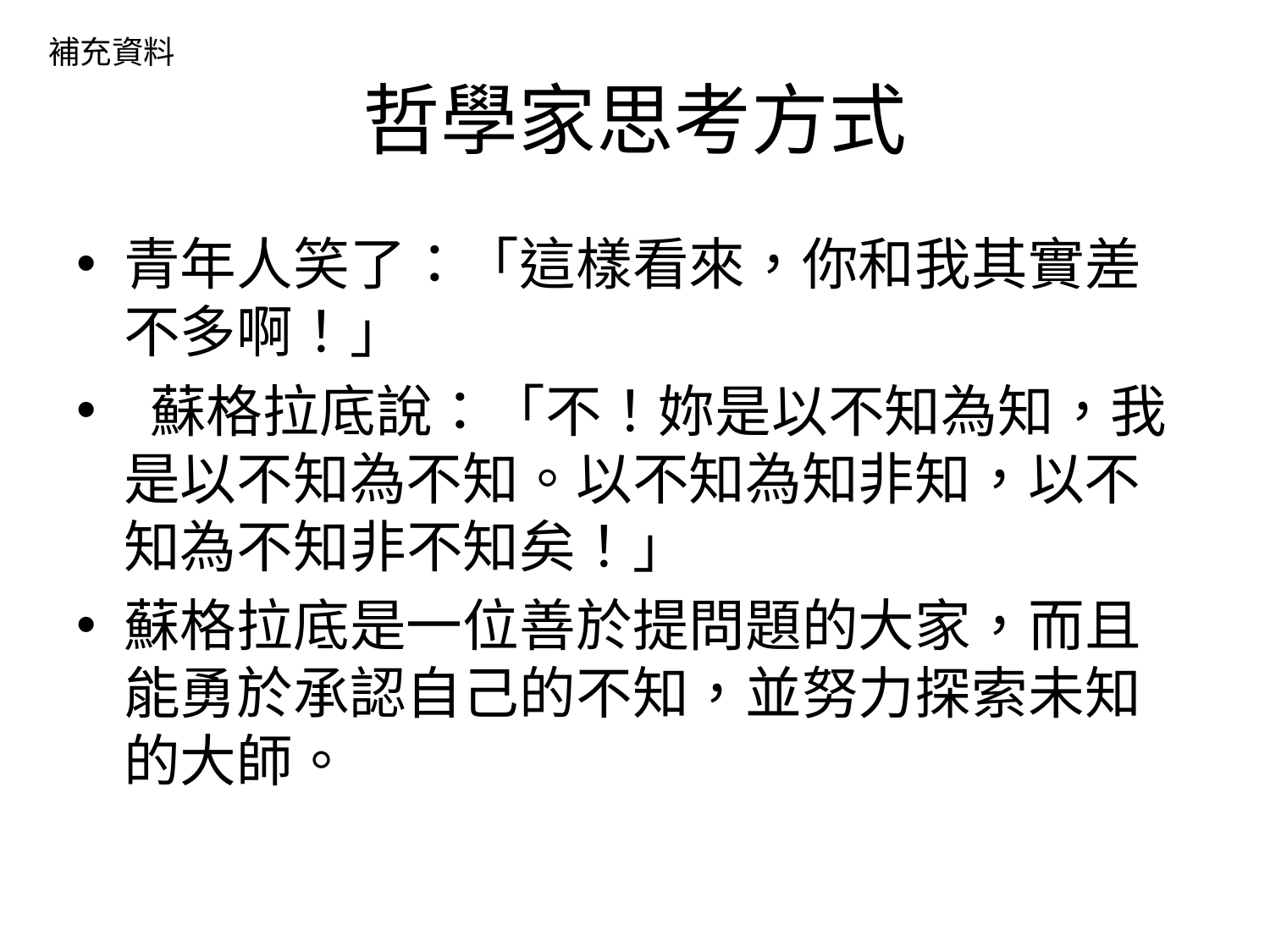

補充資料
# 哲學家思考方式
青年人笑了：「這樣看來，你和我其實差不多啊！」
 蘇格拉底說：「不！妳是以不知為知，我是以不知為不知。以不知為知非知，以不知為不知非不知矣！」
蘇格拉底是一位善於提問題的大家，而且能勇於承認自己的不知，並努力探索未知的大師。